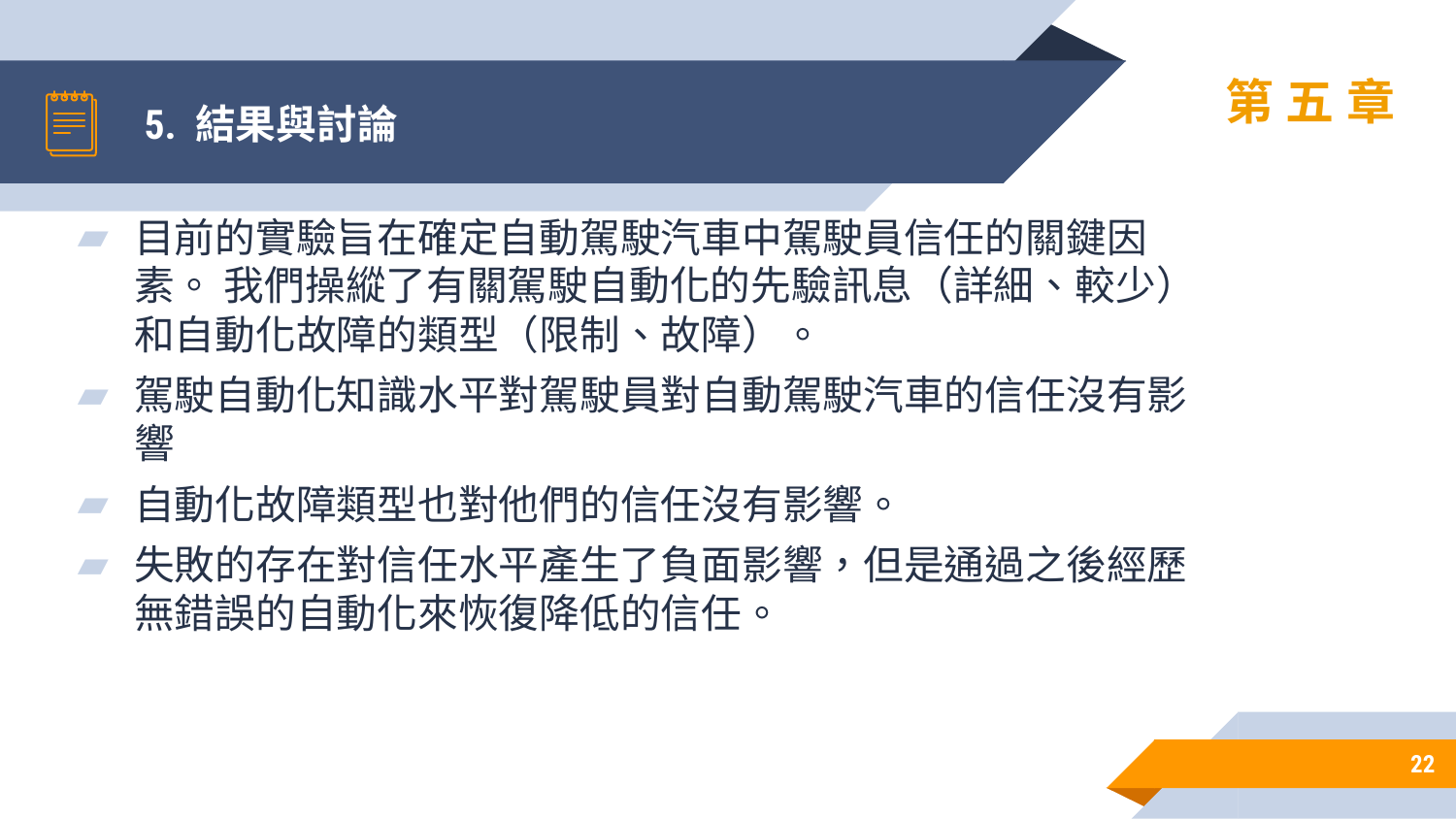

# 5. 結果與討論
第五章

目前的實驗旨在確定自動駕駛汽車中駕駛員信任的關鍵因素。 我們操縱了有關駕駛自動化的先驗訊息（詳細、較少）和自動化故障的類型（限制、故障）。
駕駛自動化知識水平對駕駛員對自動駕駛汽車的信任沒有影響
自動化故障類型也對他們的信任沒有影響。
失敗的存在對信任水平產生了負面影響，但是通過之後經歷無錯誤的自動化來恢復降低的信任。
22